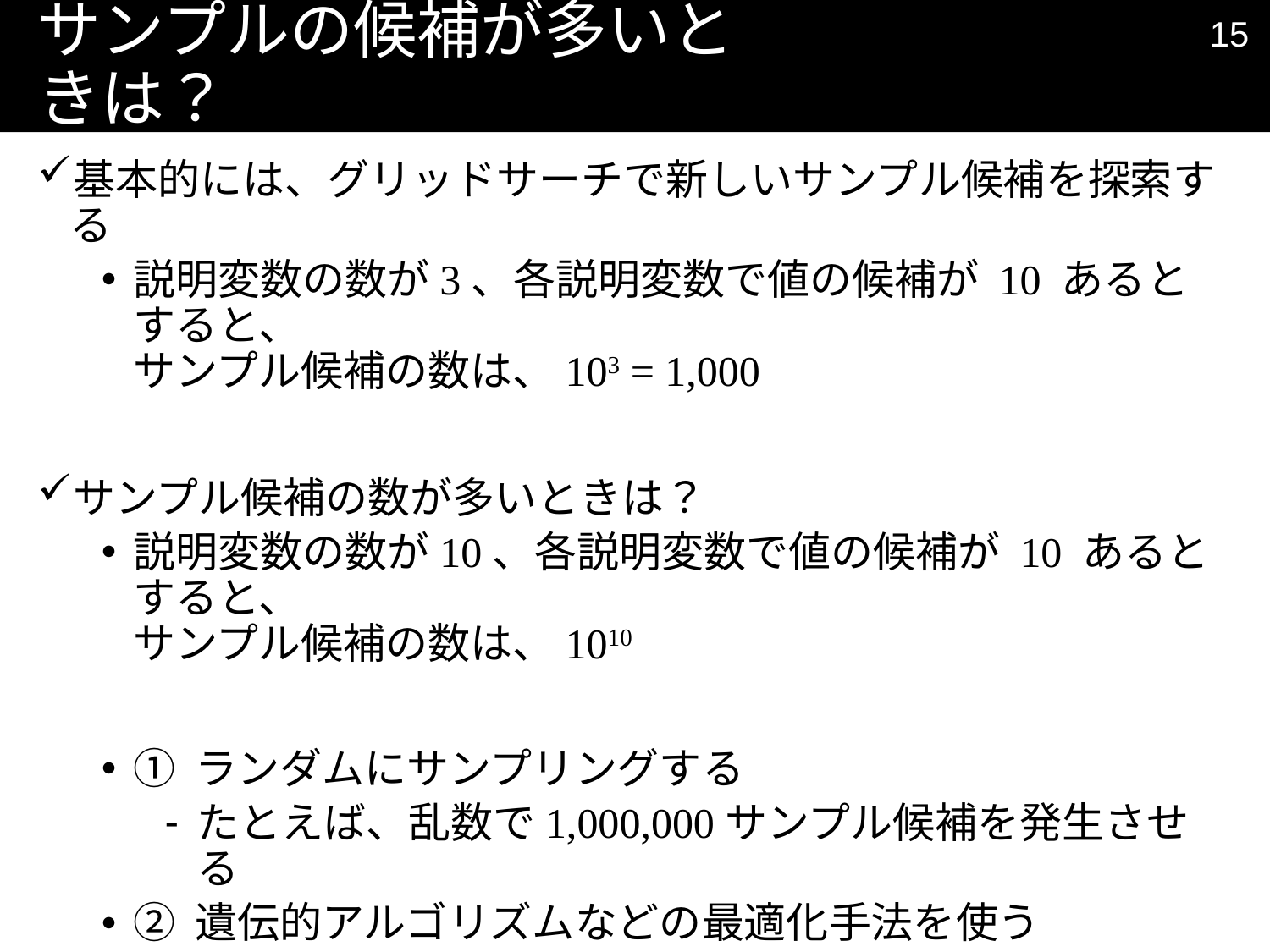

15
# サンプルの候補が多いときは？
基本的には、グリッドサーチで新しいサンプル候補を探索する
説明変数の数が3、各説明変数で値の候補が 10 あるとすると、
サンプル候補の数は、103 = 1,000

サンプル候補の数が多いときは？
説明変数の数が10、各説明変数で値の候補が 10 あるとすると、
サンプル候補の数は、1010

① ランダムにサンプリングする
たとえば、乱数で1,000,000サンプル候補を発生させる
② 遺伝的アルゴリズムなどの最適化手法を使う